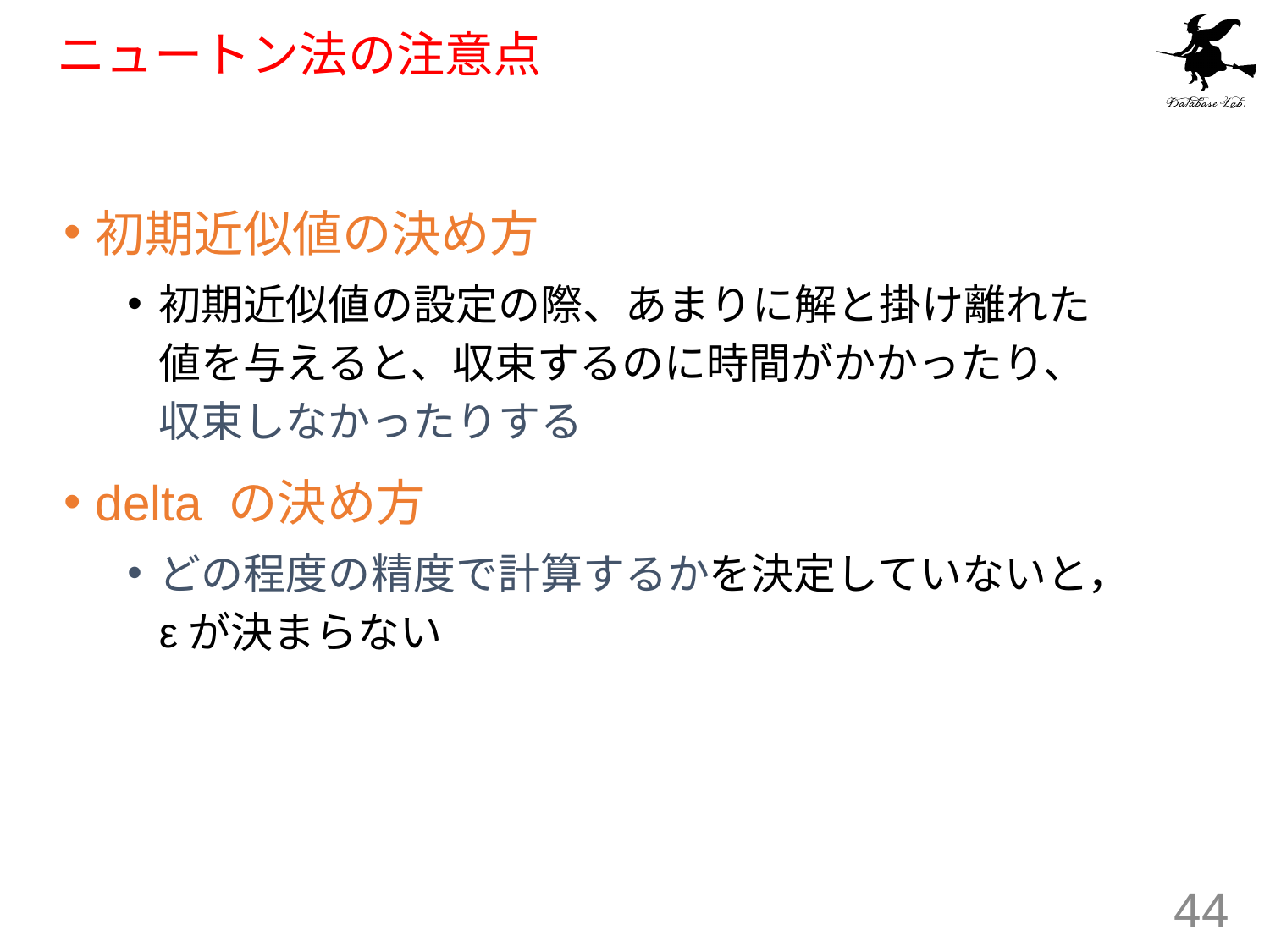

# ニュートン法の注意点
初期近似値の決め方
初期近似値の設定の際、あまりに解と掛け離れた値を与えると、収束するのに時間がかかったり、収束しなかったりする
delta の決め方
どの程度の精度で計算するかを決定していないと，εが決まらない
44